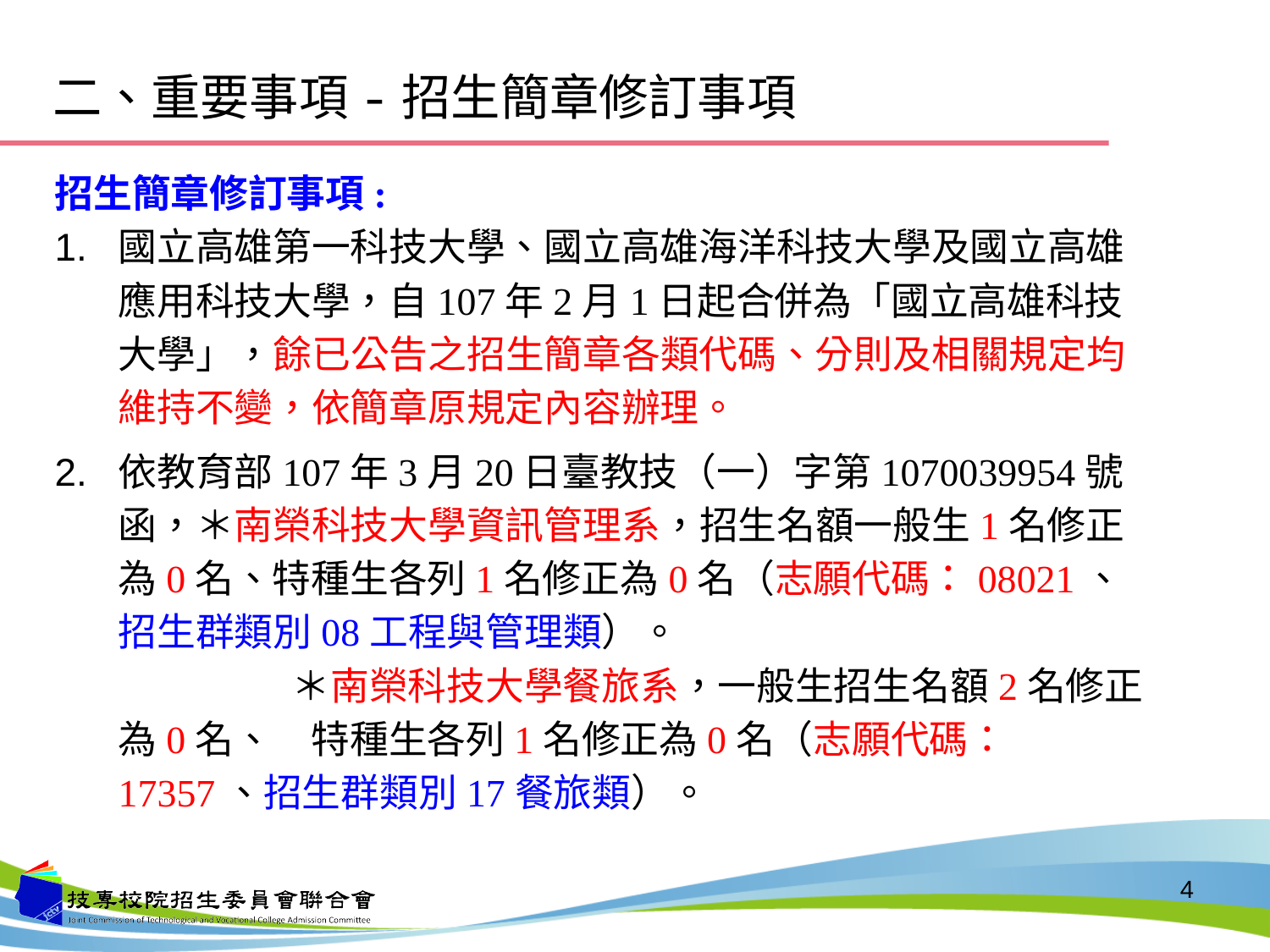

二、重要事項-招生簡章修訂事項
招生簡章修訂事項:
國立高雄第一科技大學、國立高雄海洋科技大學及國立高雄應用科技大學，自107年2月1日起合併為「國立高雄科技大學」，餘已公告之招生簡章各類代碼、分則及相關規定均維持不變，依簡章原規定內容辦理。
依教育部107年3月20日臺教技（一）字第1070039954號函，＊南榮科技大學資訊管理系，招生名額一般生1名修正為0名、特種生各列1名修正為0名（志願代碼：08021、招生群類別08工程與管理類）。                                                                           ＊南榮科技大學餐旅系，一般生招生名額2名修正為0名、　特種生各列1名修正為0名（志願代碼：17357、招生群類別17餐旅類）。

4